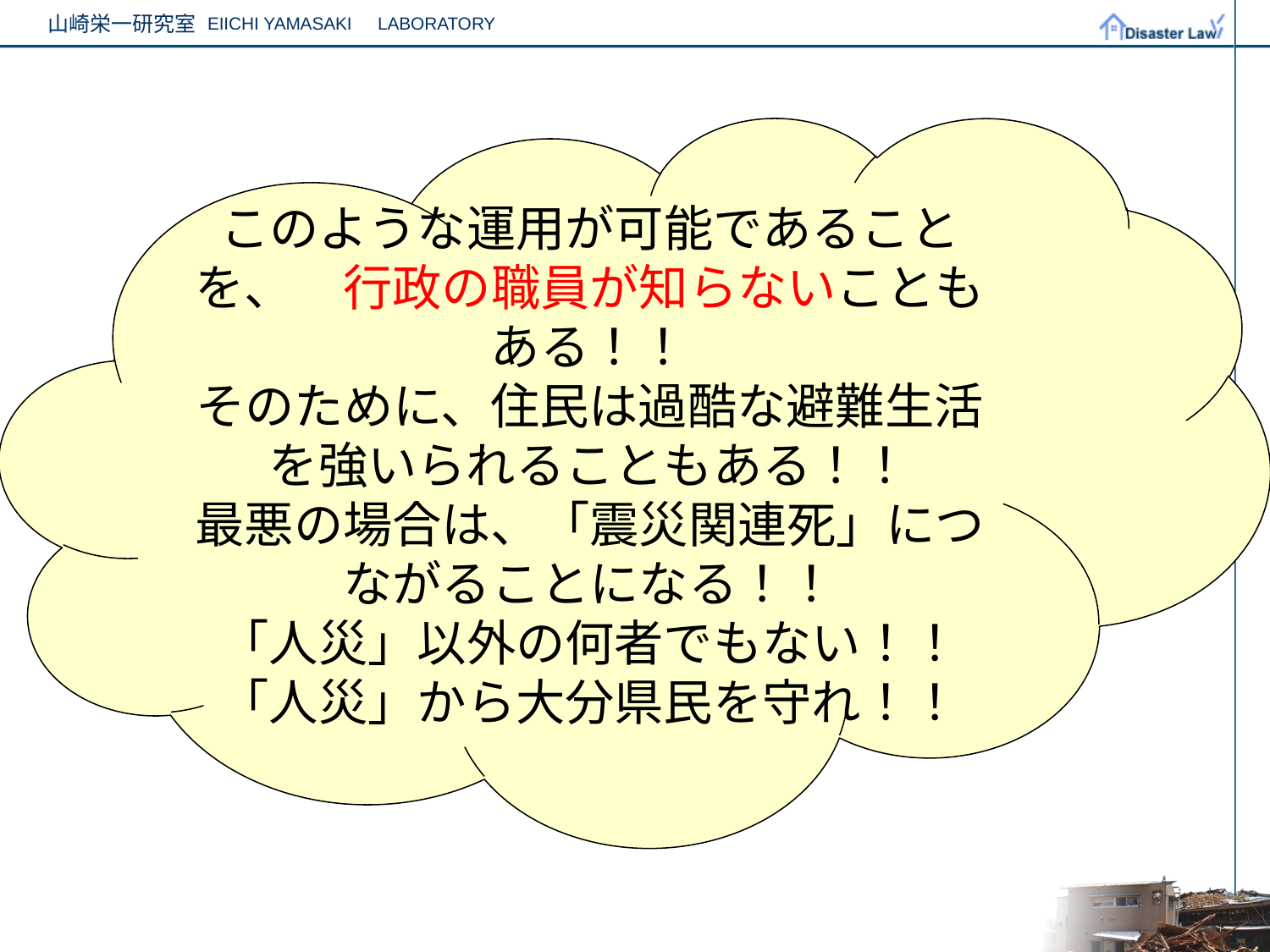

このような運用が可能であることを、　行政の職員が知らないこともある！！
そのために、住民は過酷な避難生活を強いられることもある！！
最悪の場合は、「震災関連死」につながることになる！！
「人災」以外の何者でもない！！
「人災」から大分県民を守れ！！